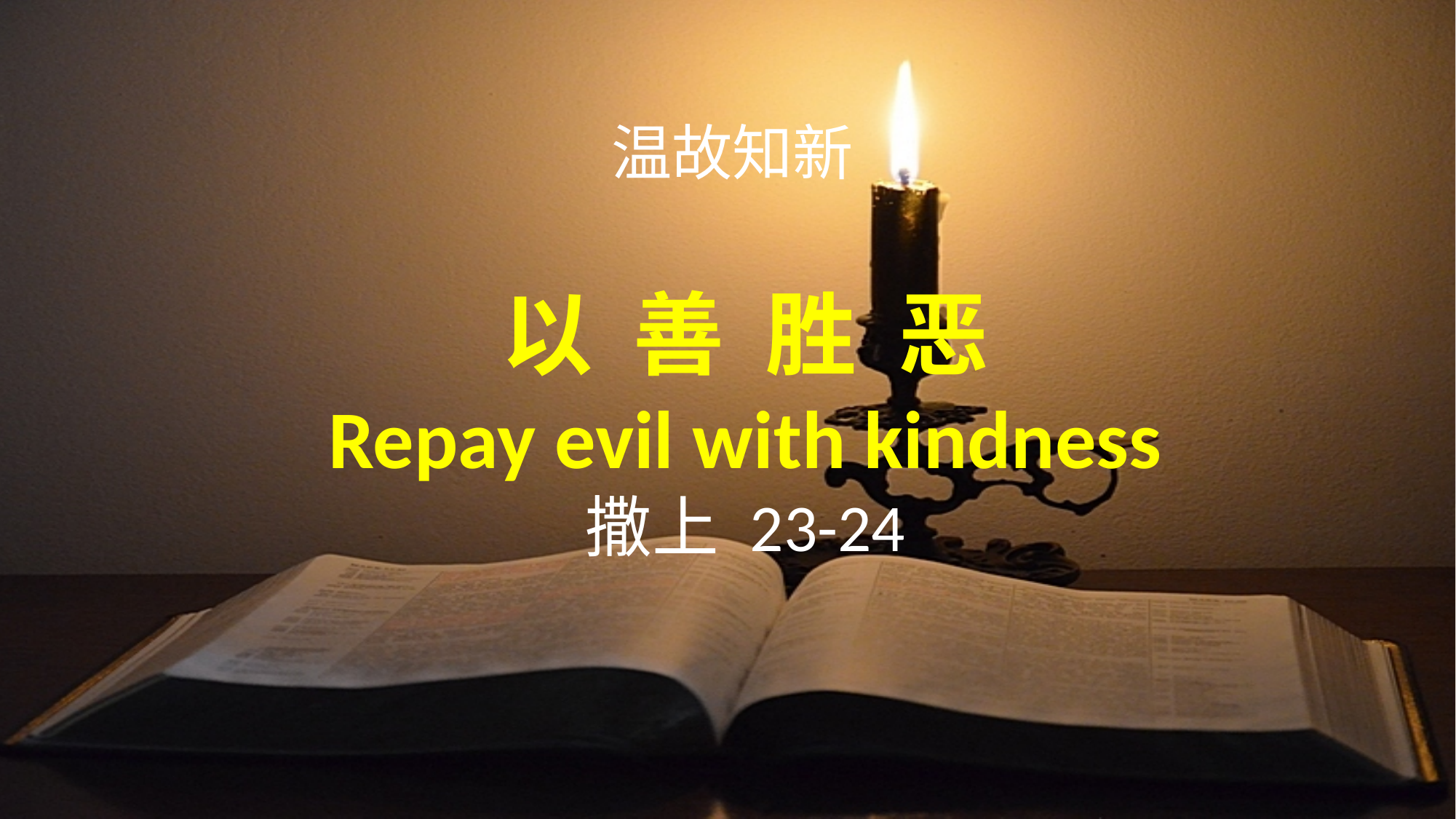

温故知新
以  善  胜  恶
Repay evil with kindness
撒上 23-24